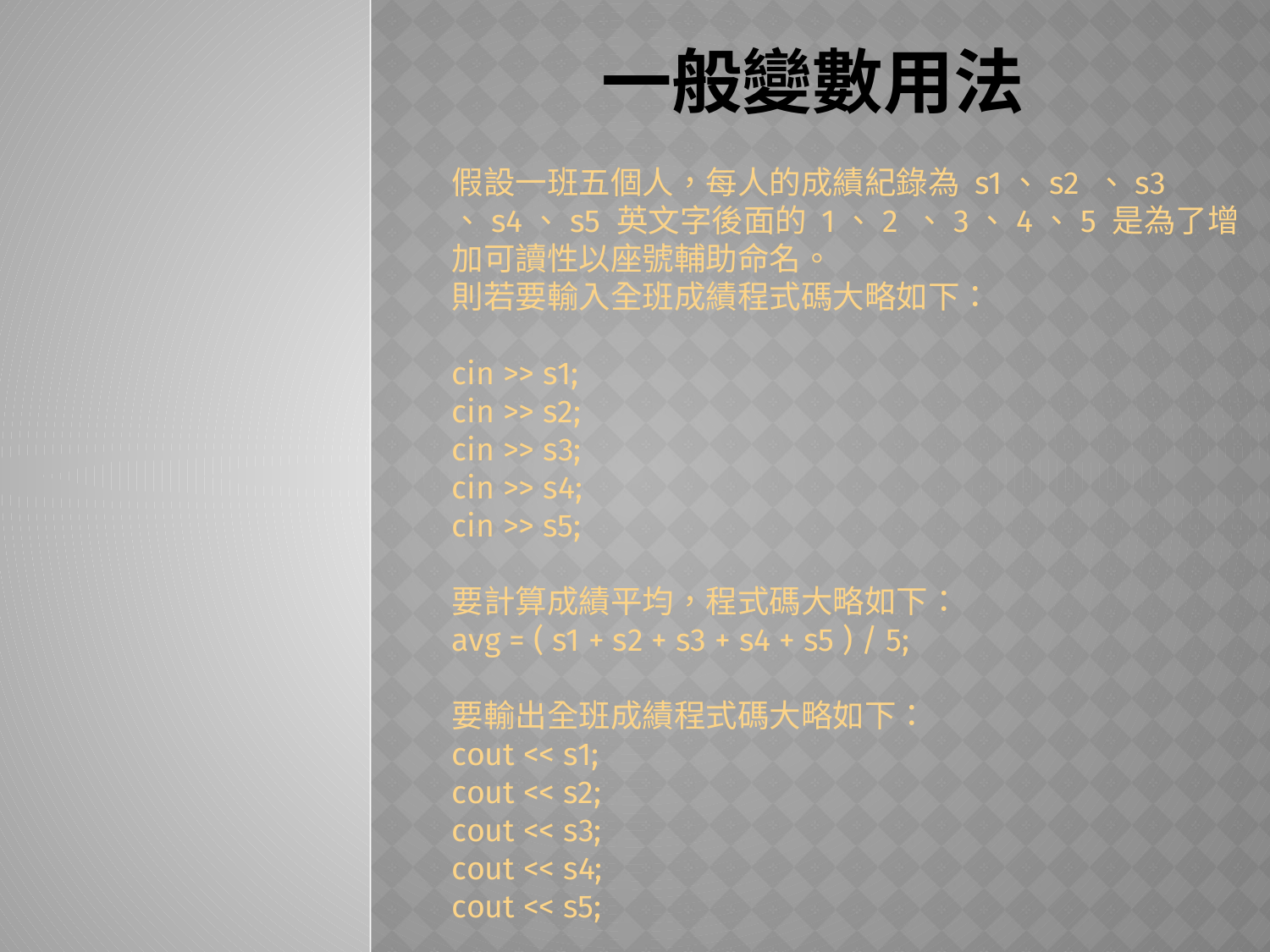

# 一般變數用法
假設一班五個人，每人的成績紀錄為 s1、s2 、s3
、s4、s5 英文字後面的 1、2 、3、4、5 是為了增
加可讀性以座號輔助命名。
則若要輸入全班成績程式碼大略如下：

cin >> s1;
cin >> s2;
cin >> s3;
cin >> s4;
cin >> s5;

要計算成績平均，程式碼大略如下：
avg = ( s1 + s2 + s3 + s4 + s5 ) / 5;

要輸出全班成績程式碼大略如下：
cout << s1;
cout << s2;
cout << s3;
cout << s4;
cout << s5;